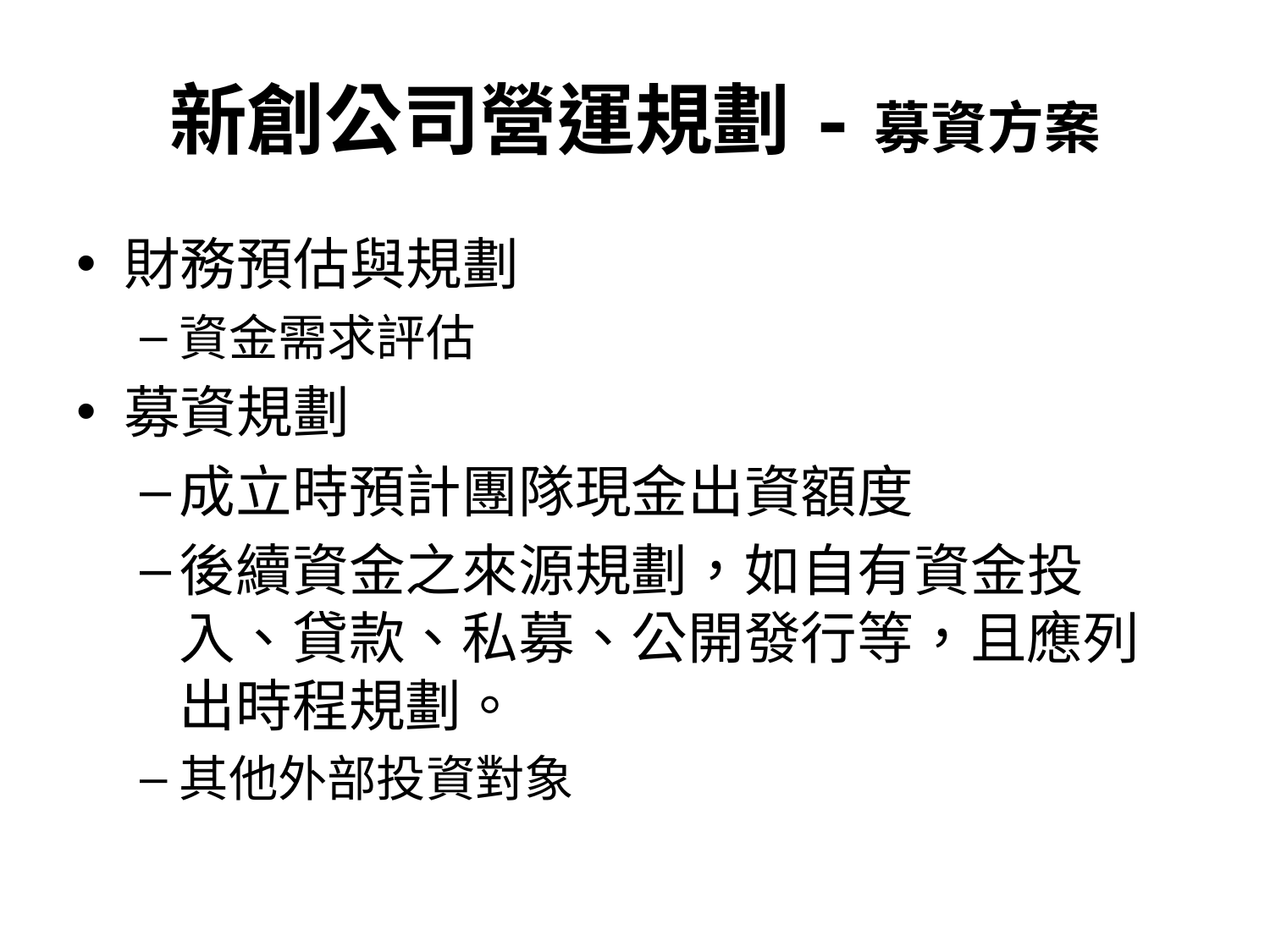

# 新創公司營運規劃-募資方案
財務預估與規劃
資金需求評估
募資規劃
成立時預計團隊現金出資額度
後續資金之來源規劃，如自有資金投入、貸款、私募、公開發行等，且應列出時程規劃。
其他外部投資對象